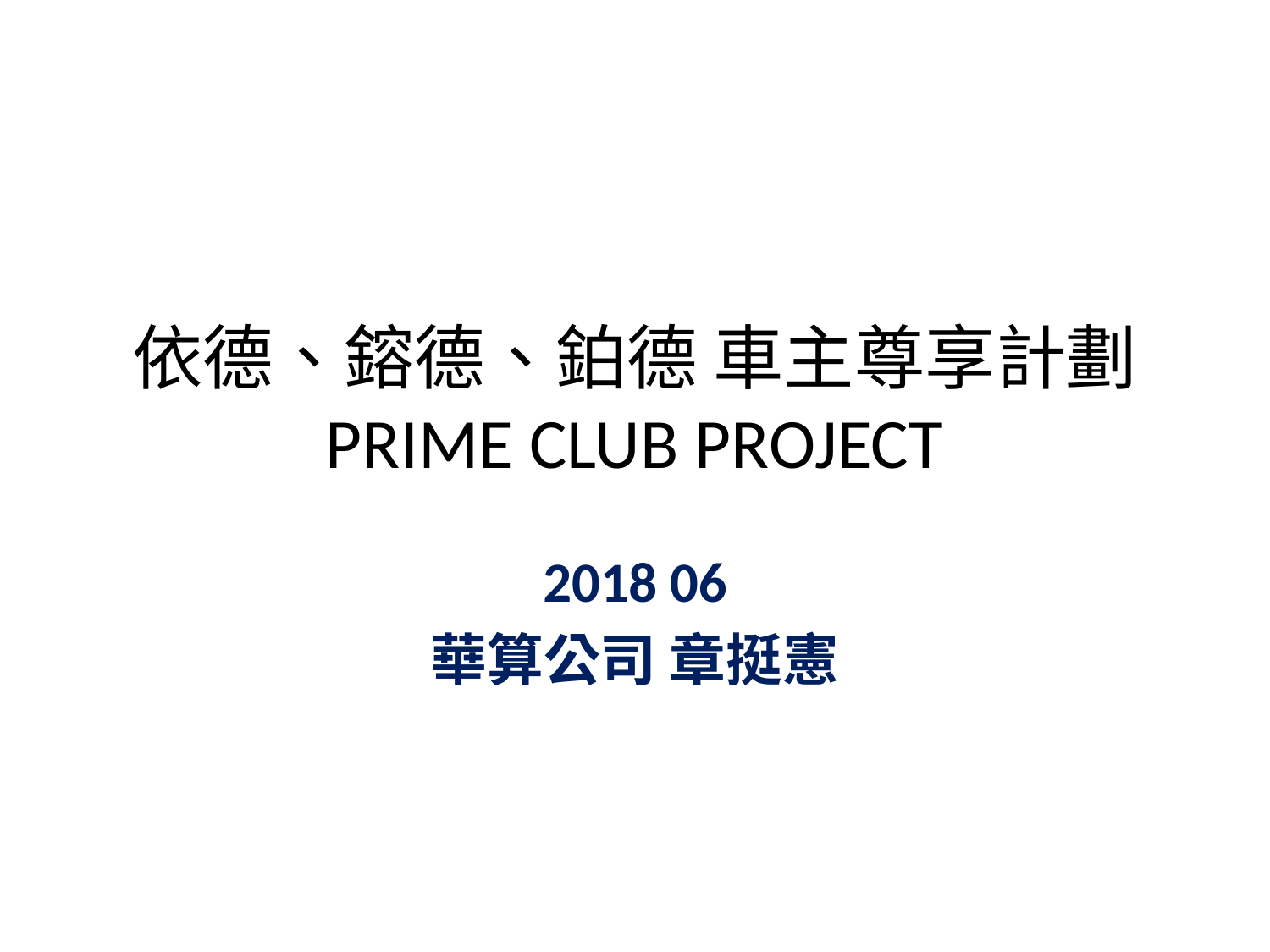

# 依德、鎔德、鉑德 車主尊享計劃 PRIME CLUB PROJECT
2018 06
華算公司 章挺憲